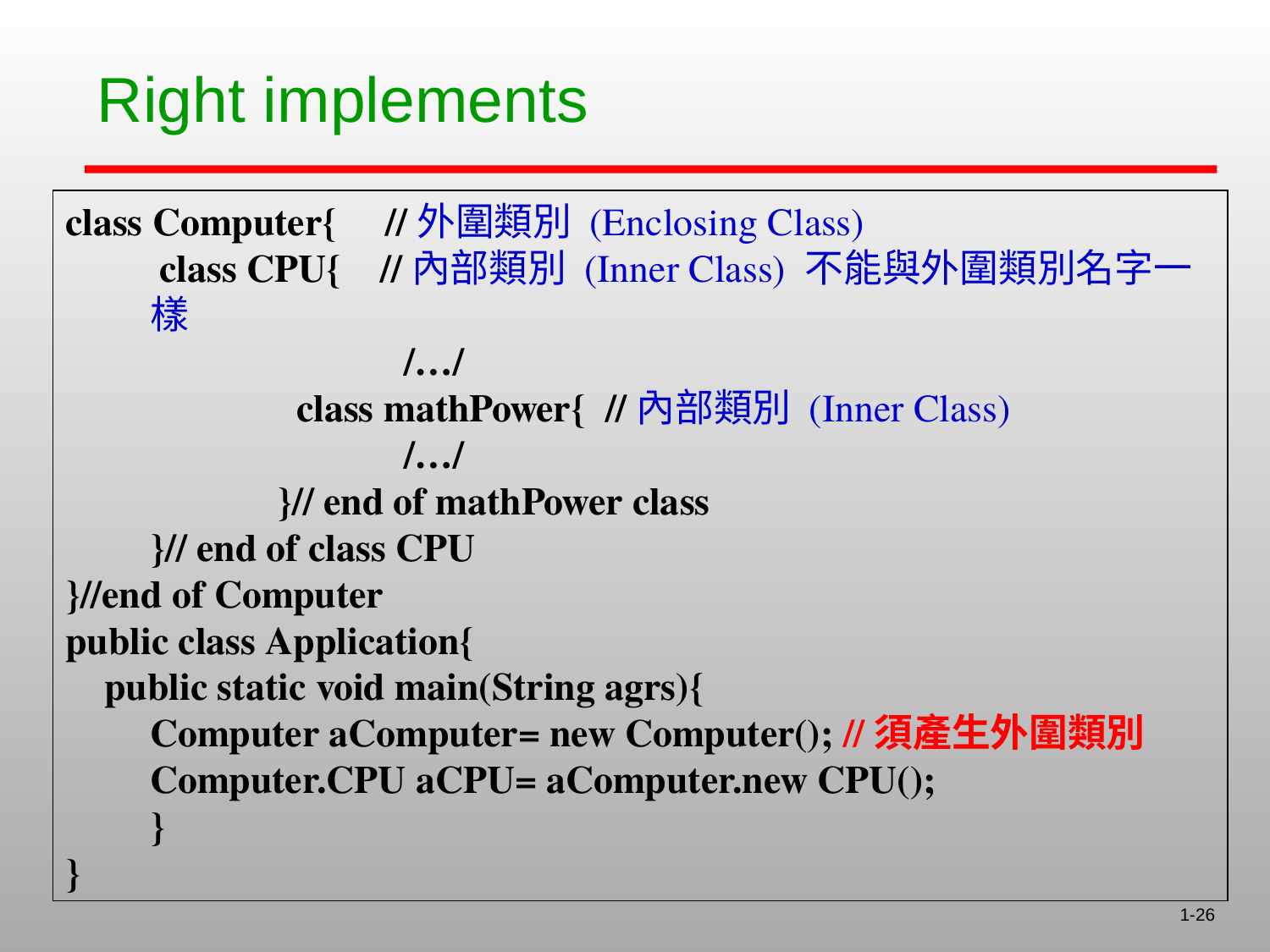

# Right implements
class Computer{     //外圍類別 (Enclosing Class)
	 class CPU{    //內部類別 (Inner Class) 不能與外圍類別名字一樣
			/…/
		  class mathPower{  //內部類別 (Inner Class)
			/…/
		}// end of mathPower class
	}// end of class CPU
}//end of Computer
public class Application{
    public static void main(String agrs){
	Computer aComputer= new Computer(); //須產生外圍類別
	Computer.CPU aCPU= aComputer.new CPU();
	}
}
1-26